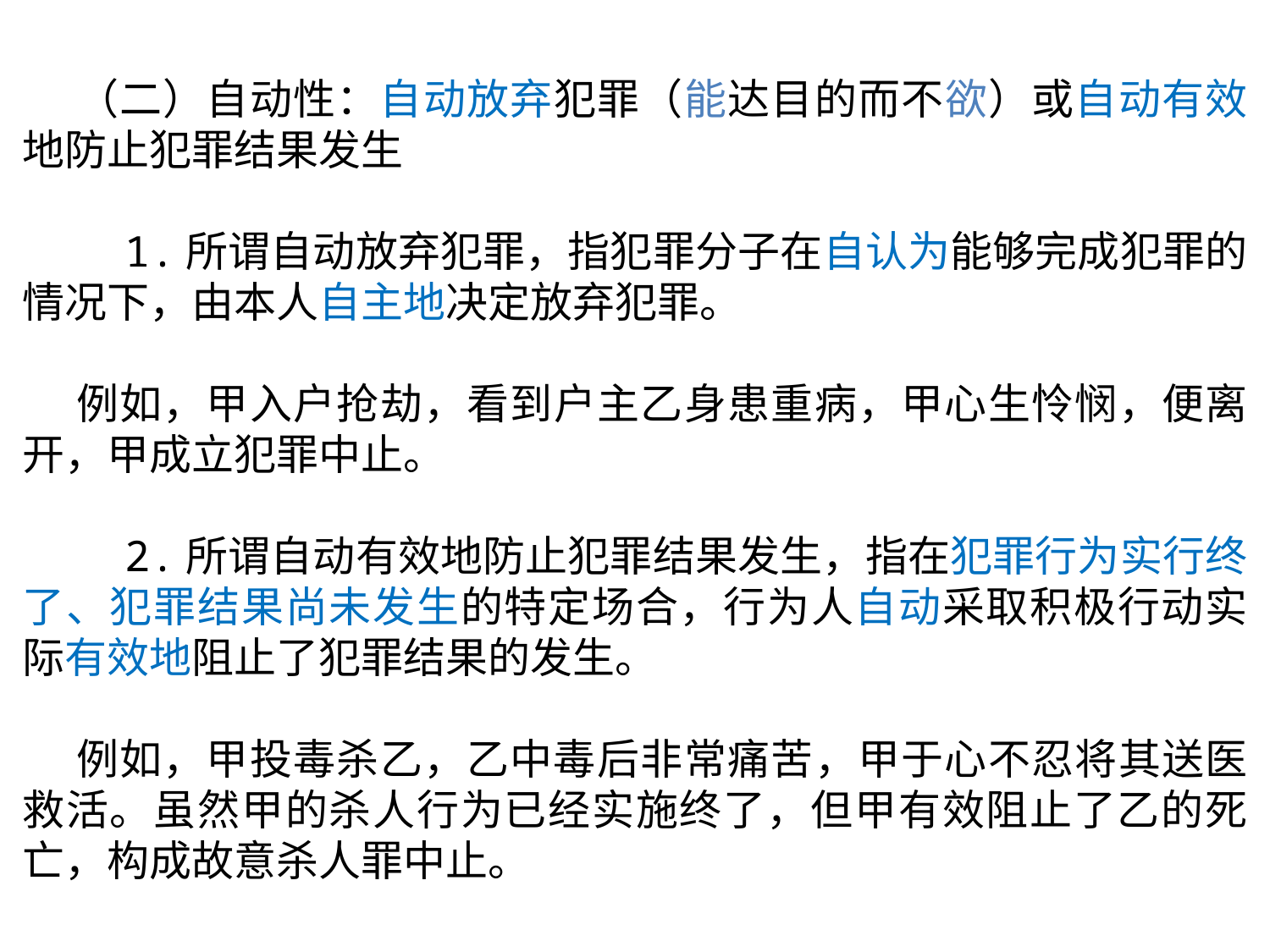

（二）自动性：自动放弃犯罪（能达目的而不欲）或自动有效地防止犯罪结果发生

    1.所谓自动放弃犯罪，指犯罪分子在自认为能够完成犯罪的情况下，由本人自主地决定放弃犯罪。

    例如，甲入户抢劫，看到户主乙身患重病，甲心生怜悯，便离开，甲成立犯罪中止。

    2.所谓自动有效地防止犯罪结果发生，指在犯罪行为实行终了、犯罪结果尚未发生的特定场合，行为人自动采取积极行动实际有效地阻止了犯罪结果的发生。

    例如，甲投毒杀乙，乙中毒后非常痛苦，甲于心不忍将其送医救活。虽然甲的杀人行为已经实施终了，但甲有效阻止了乙的死亡，构成故意杀人罪中止。